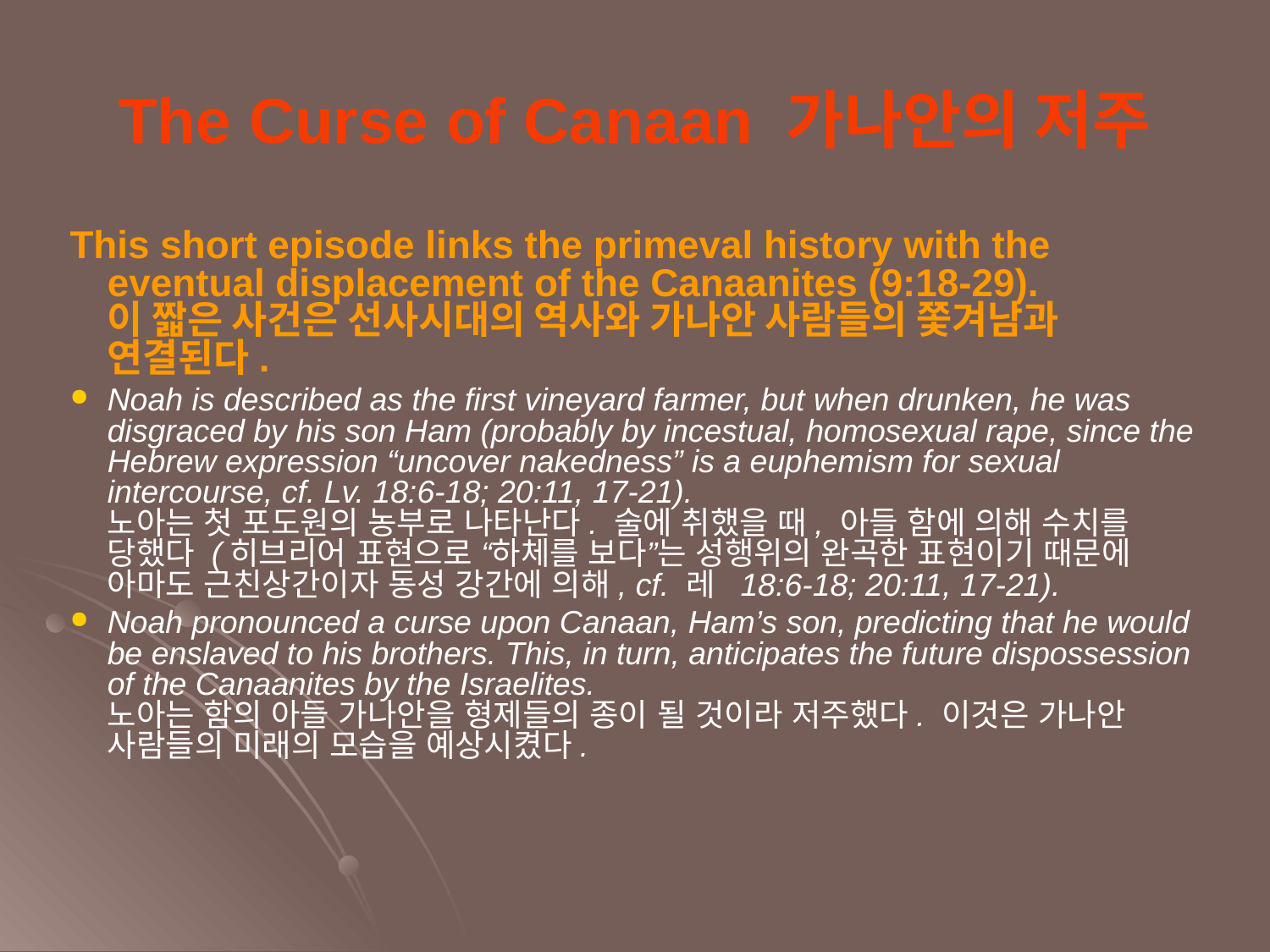

This short episode links the primeval history with the eventual displacement of the Canaanites (9:18-29).
이 짧은 사건은 선사시대의 역사와 가나안 사람들의 쫓겨남과 연결된다.
Noah is described as the first vineyard farmer, but when drunken, he was disgraced by his son Ham (probably by incestual, homosexual rape, since the Hebrew expression “uncover nakedness” is a euphemism for sexual intercourse, cf. Lv. 18:6-18; 20:11, 17-21).
노아는 첫 포도원의 농부로 나타난다. 술에 취했을 때, 아들 함에 의해 수치를 당했다 (히브리어 표현으로 “하체를 보다”는 성행위의 완곡한 표현이기 때문에 아마도 근친상간이자 동성 강간에 의해, cf. 레  18:6-18; 20:11, 17-21).
Noah pronounced a curse upon Canaan, Ham’s son, predicting that he would be enslaved to his brothers. This, in turn, anticipates the future dispossession of the Canaanites by the Israelites.
노아는 함의 아들 가나안을 형제들의 종이 될 것이라 저주했다. 이것은 가나안 사람들의 미래의 모습을 예상시켰다.
The Curse of Canaan 가나안의 저주